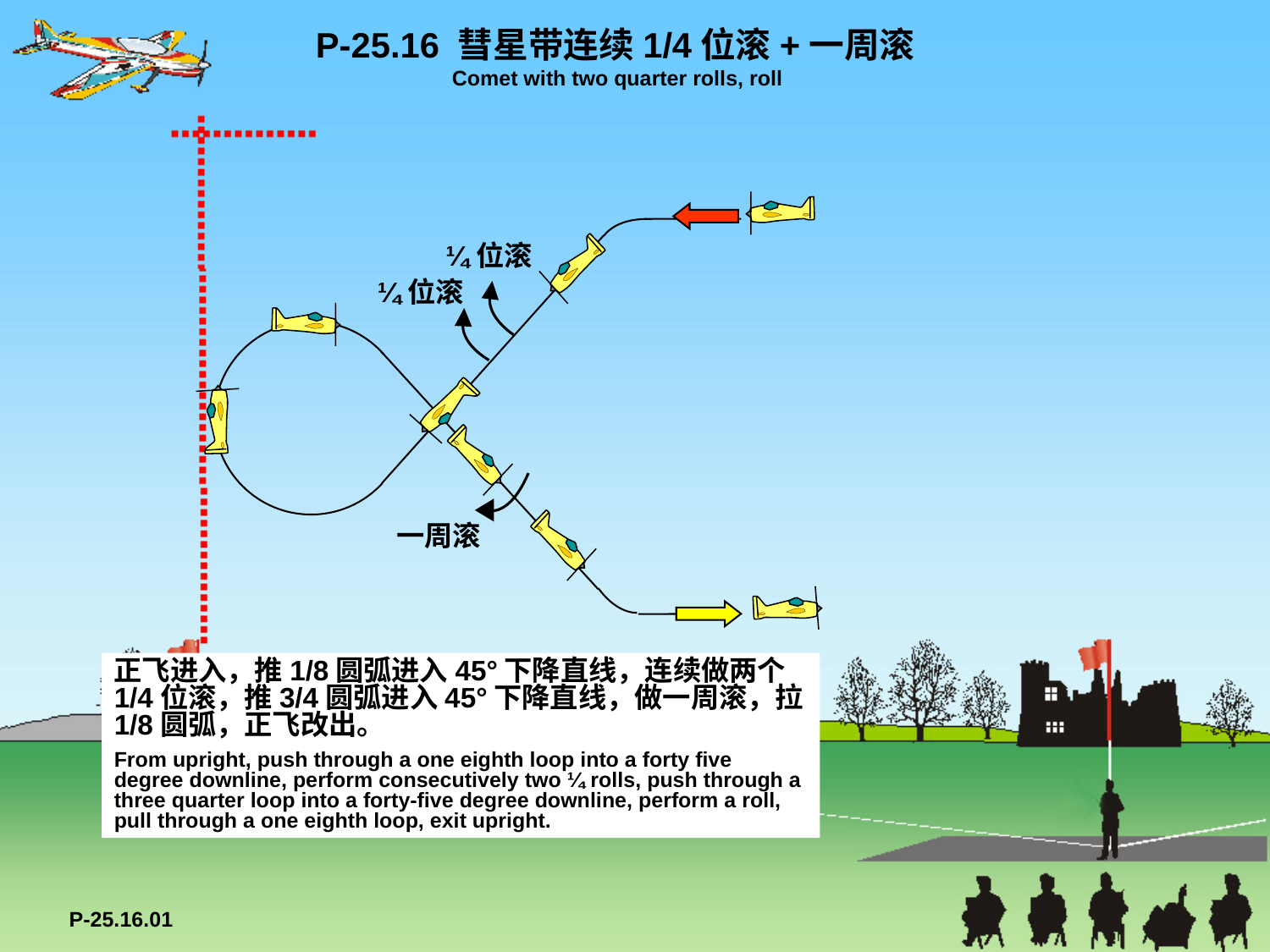

P-25.16 彗星带连续1/4位滚+一周滚
                       Comet with two quarter rolls, roll

¼位滚
¼位滚
一周滚
正飞进入，推1/8圆弧进入45°下降直线，连续做两个1/4位滚，推3/4圆弧进入45°下降直线，做一周滚，拉1/8圆弧，正飞改出。
From upright, push through a one eighth loop into a forty five degree downline, perform consecutively two ¼ rolls, push through a three quarter loop into a forty-five degree downline, perform a roll, pull through a one eighth loop, exit upright.
P-25.16.01